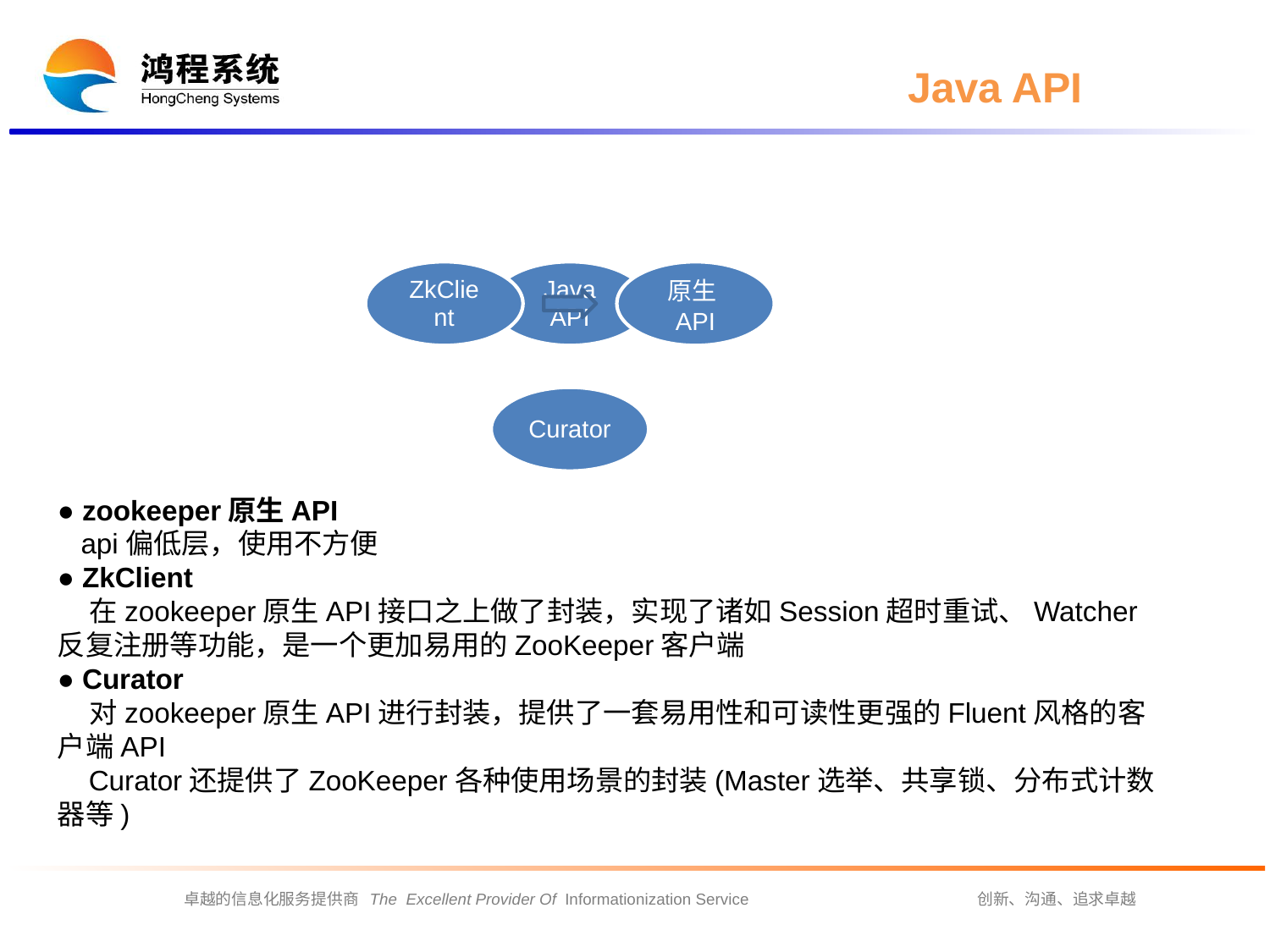

# Java API
Java API
原生API
Curator
ZkClient
● zookeeper原生API
   api偏低层，使用不方便
● ZkClient
    在zookeeper原生API接口之上做了封装，实现了诸如Session超时重试、Watcher反复注册等功能，是一个更加易用的ZooKeeper客户端
● Curator
    对zookeeper原生API进行封装，提供了一套易用性和可读性更强的Fluent风格的客户端API
    Curator还提供了ZooKeeper各种使用场景的封装(Master选举、共享锁、分布式计数器等)